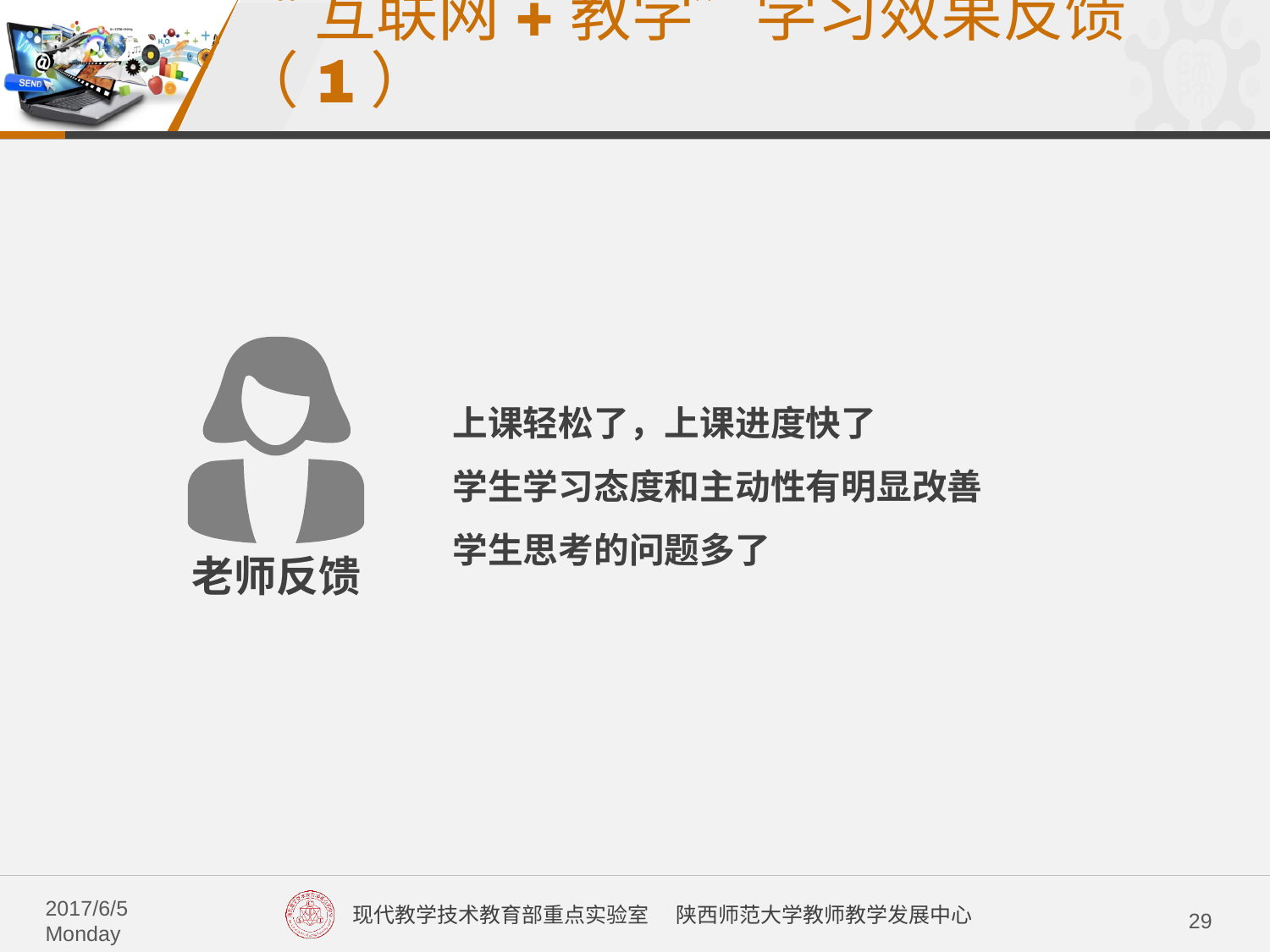

“互联网+教学”学习效果反馈（1）

老师反馈
上课轻松了，上课进度快了
学生学习态度和主动性有明显改善
学生思考的问题多了
2017/6/5 Monday
29